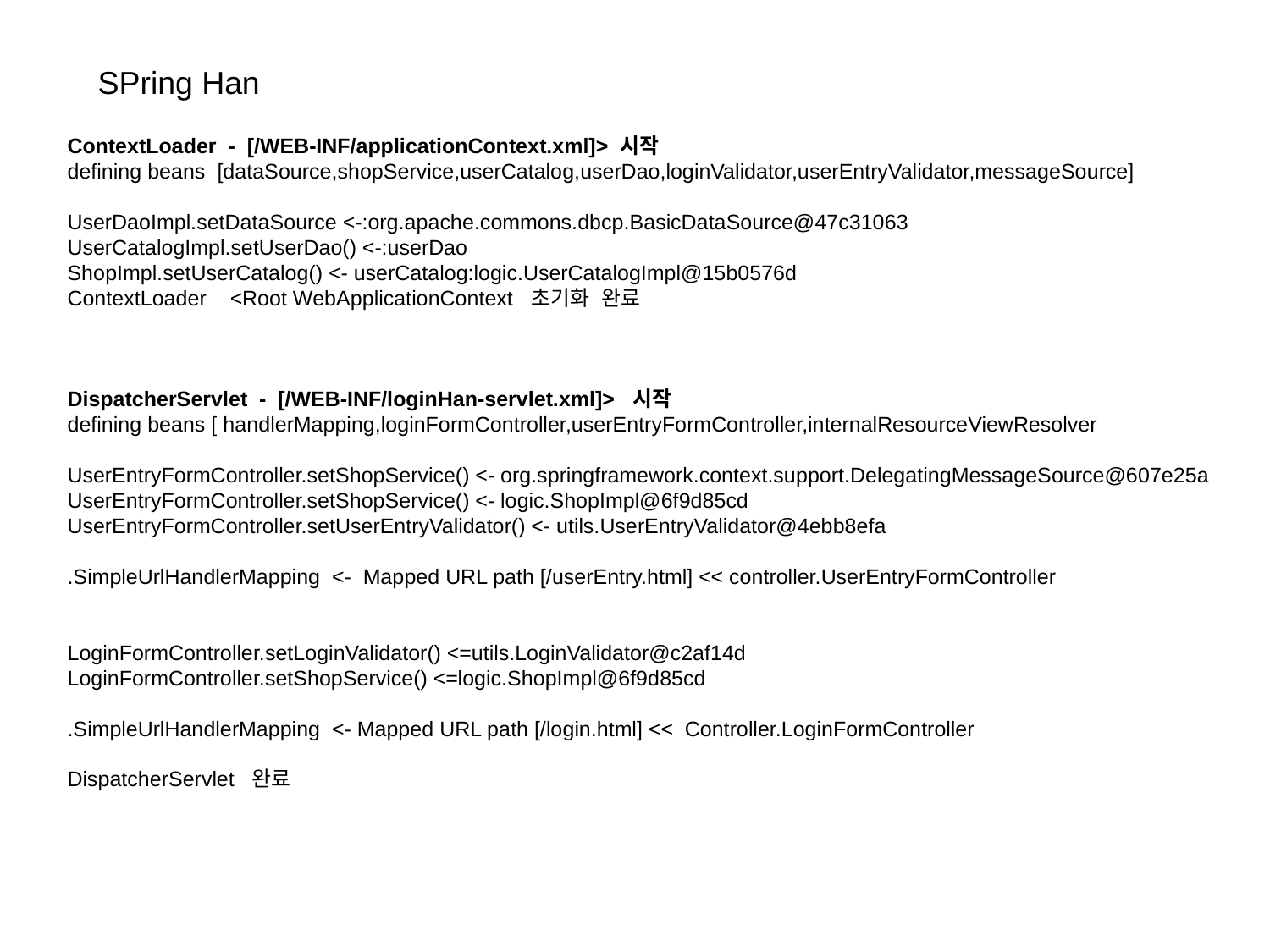

SPring Han
ContextLoader  -  [/WEB-INF/applicationContext.xml]> 시작
defining beans  [dataSource,shopService,userCatalog,userDao,loginValidator,userEntryValidator,messageSource]

UserDaoImpl.setDataSource <-:org.apache.commons.dbcp.BasicDataSource@47c31063
UserCatalogImpl.setUserDao() <-:userDao
ShopImpl.setUserCatalog() <- userCatalog:logic.UserCatalogImpl@15b0576d
ContextLoader    <Root WebApplicationContext  초기화  완료

DispatcherServlet  -  [/WEB-INF/loginHan-servlet.xml]>  시작
defining beans [ handlerMapping,loginFormController,userEntryFormController,internalResourceViewResolver

UserEntryFormController.setShopService() <- org.springframework.context.support.DelegatingMessageSource@607e25a
UserEntryFormController.setShopService() <- logic.ShopImpl@6f9d85cd
UserEntryFormController.setUserEntryValidator() <- utils.UserEntryValidator@4ebb8efa

.SimpleUrlHandlerMapping  <-  Mapped URL path [/userEntry.html] << controller.UserEntryFormController

LoginFormController.setLoginValidator() <=utils.LoginValidator@c2af14d
LoginFormController.setShopService() <=logic.ShopImpl@6f9d85cd

.SimpleUrlHandlerMapping  <- Mapped URL path [/login.html] <<  Controller.LoginFormController

DispatcherServlet  완료